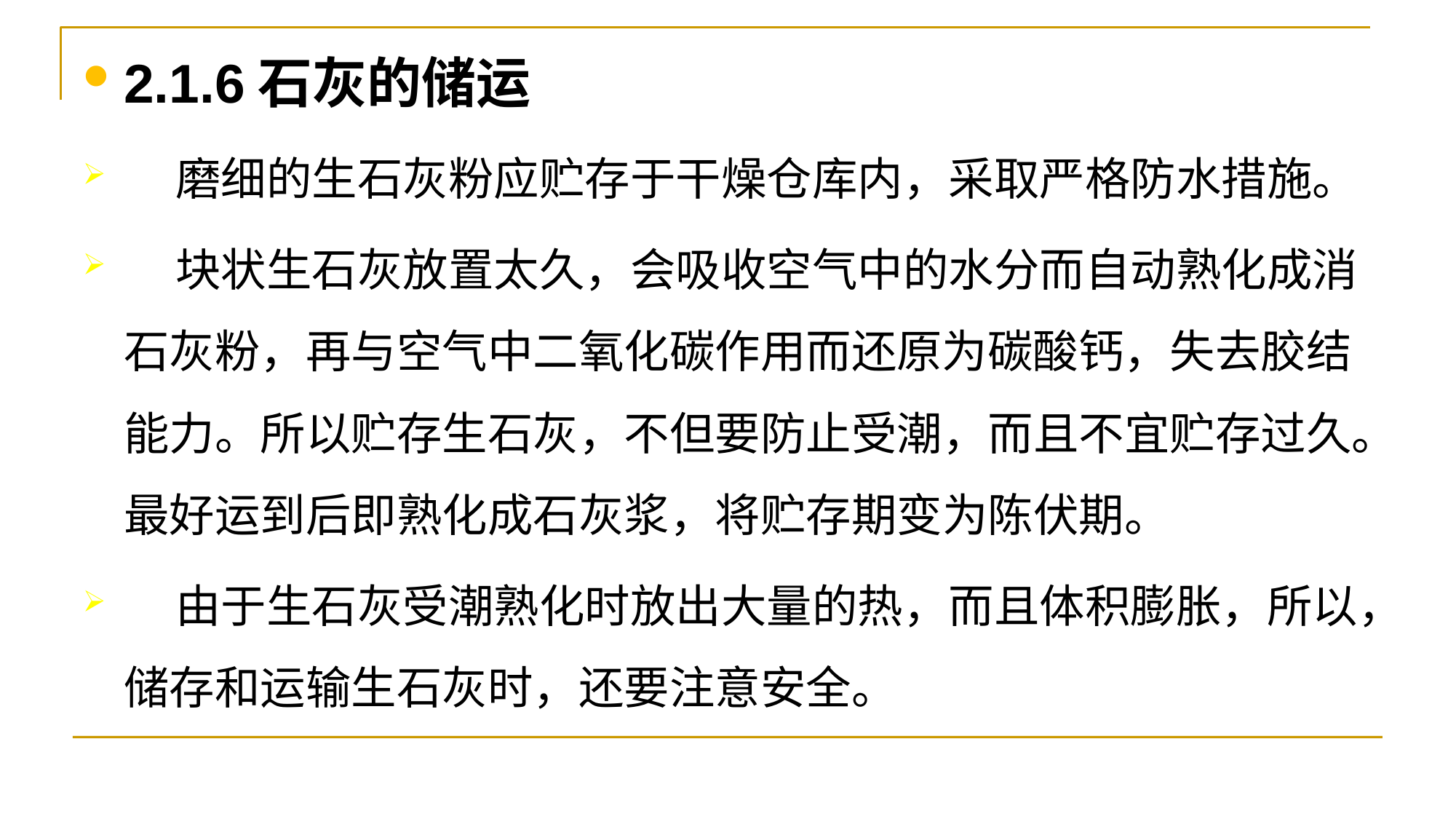

# 2.1.6石灰的储运
    磨细的生石灰粉应贮存于干燥仓库内，采取严格防水措施。
    块状生石灰放置太久，会吸收空气中的水分而自动熟化成消石灰粉，再与空气中二氧化碳作用而还原为碳酸钙，失去胶结能力。所以贮存生石灰，不但要防止受潮，而且不宜贮存过久。最好运到后即熟化成石灰浆，将贮存期变为陈伏期。
    由于生石灰受潮熟化时放出大量的热，而且体积膨胀，所以，储存和运输生石灰时，还要注意安全。